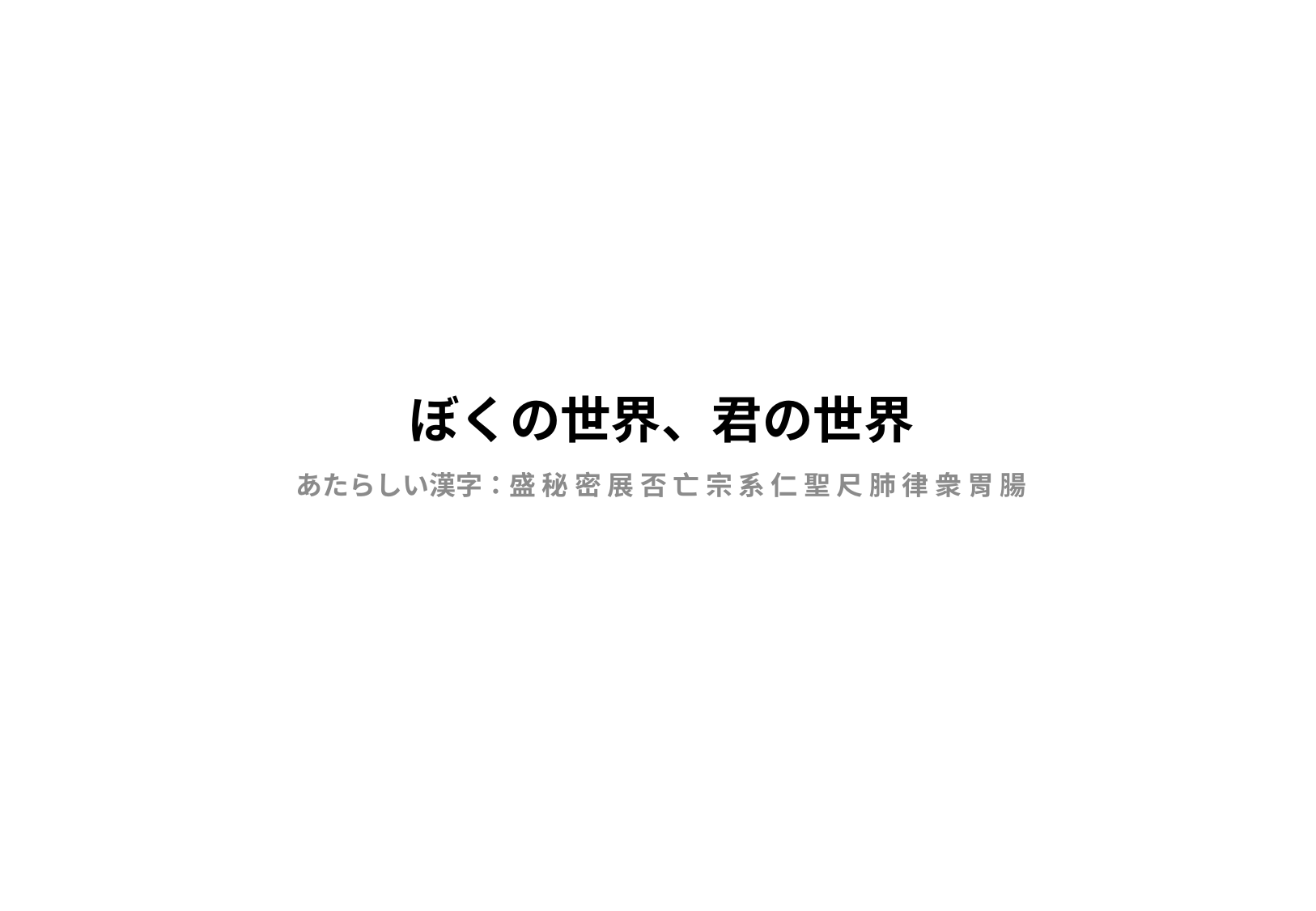

# ぼくの世界、君の世界
あたらしい漢字：盛 秘 密 展 否 亡 宗 系 仁 聖 尺 肺 律 衆 胃 腸